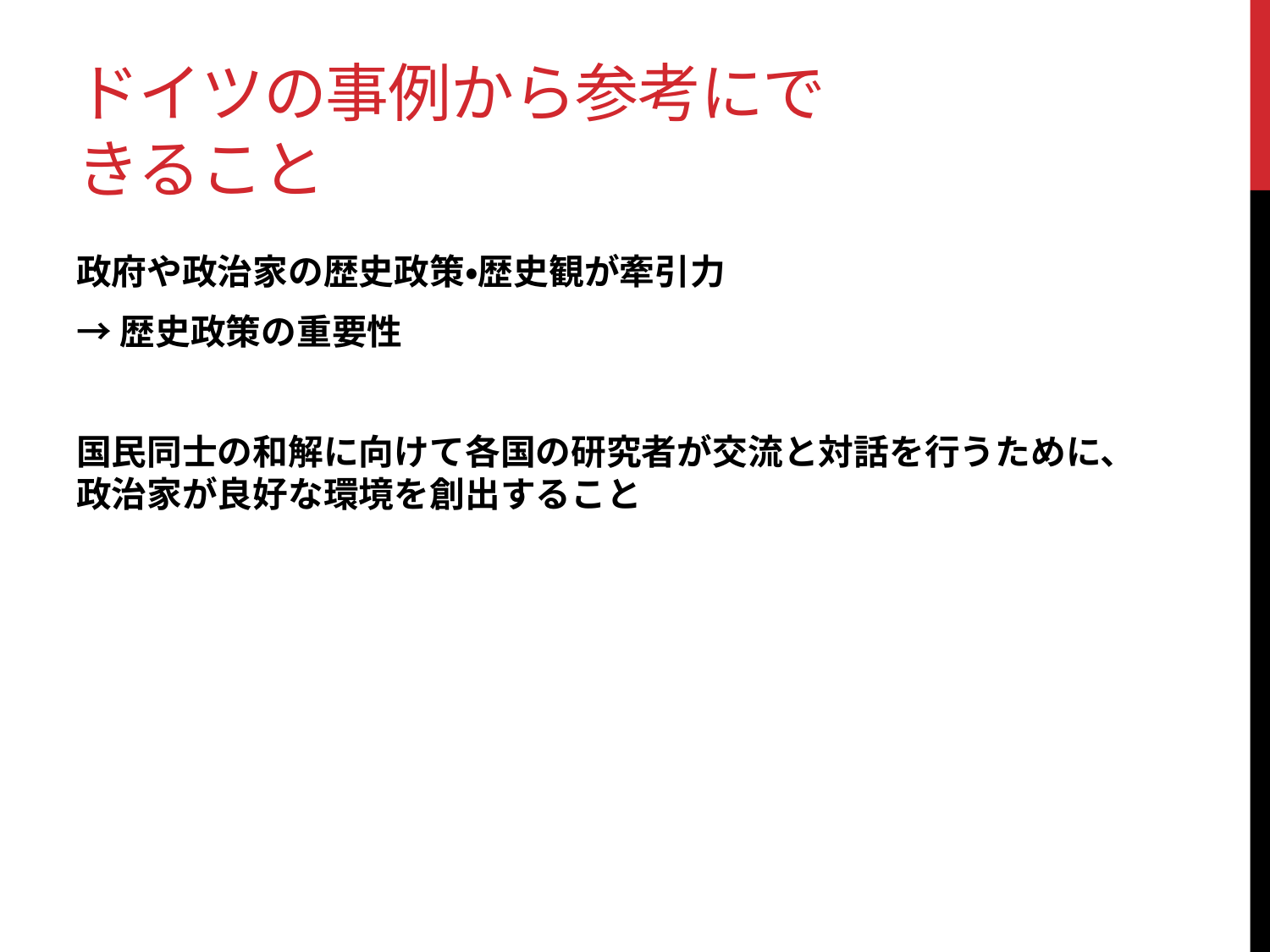

# ドイツの事例から参考にできること
政府や政治家の歴史政策・歴史観が牽引力
→歴史政策の重要性

国民同士の和解に向けて各国の研究者が交流と対話を行うために、政治家が良好な環境を創出すること